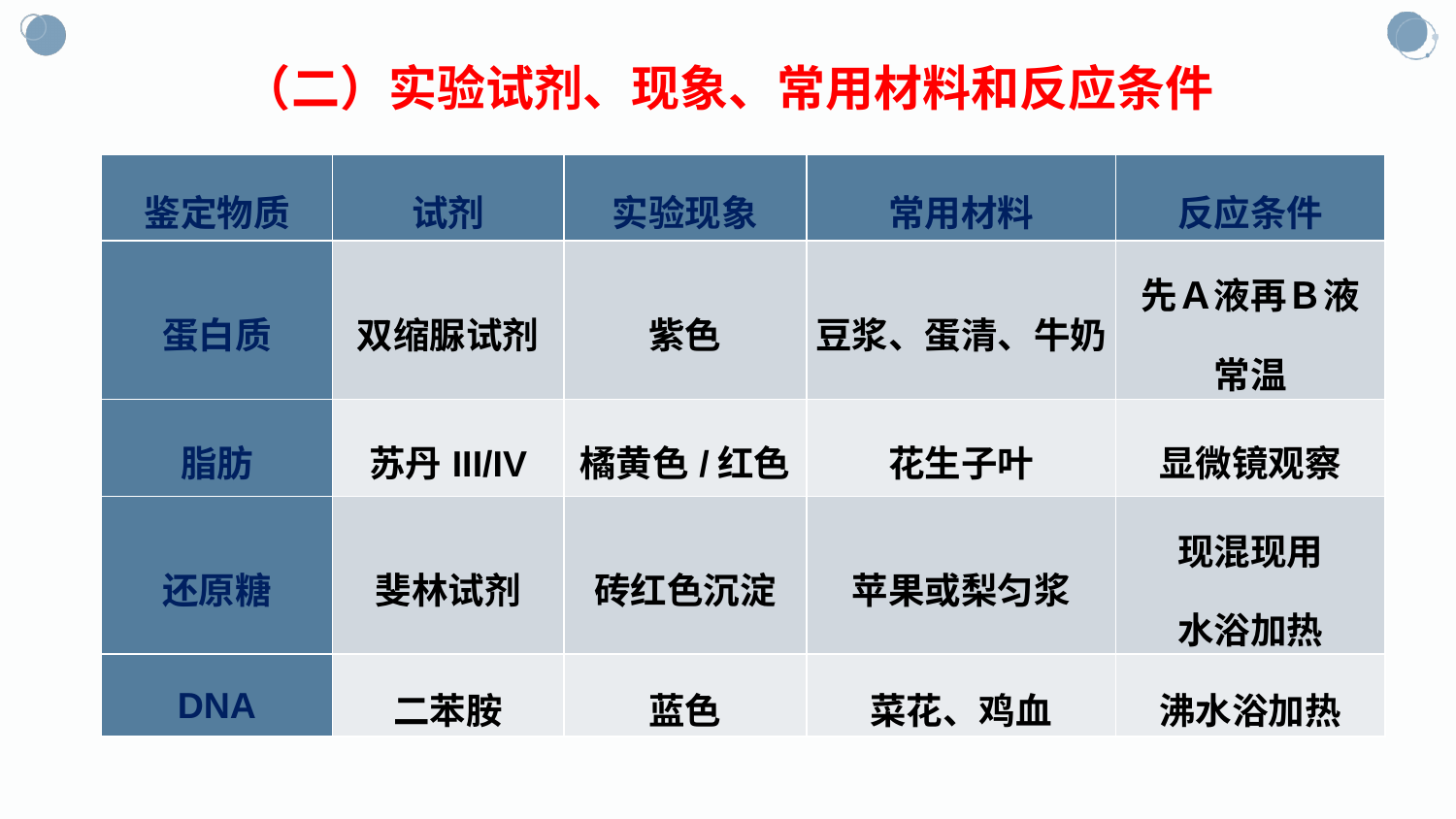

（二）实验试剂、现象、常用材料和反应条件
| 鉴定物质 | 试剂 | 实验现象 | 常用材料 | 反应条件 |
| --- | --- | --- | --- | --- |
| 蛋白质 | 双缩脲试剂 | 紫色 | 豆浆、蛋清、牛奶 | 先Ａ液再Ｂ液 常温 |
| 脂肪 | 苏丹III/IV | 橘黄色/红色 | 花生子叶 | 显微镜观察 |
| 还原糖 | 斐林试剂 | 砖红色沉淀 | 苹果或梨匀浆 | 现混现用 水浴加热 |
| DNA | 二苯胺 | 蓝色 | 菜花、鸡血 | 沸水浴加热 |